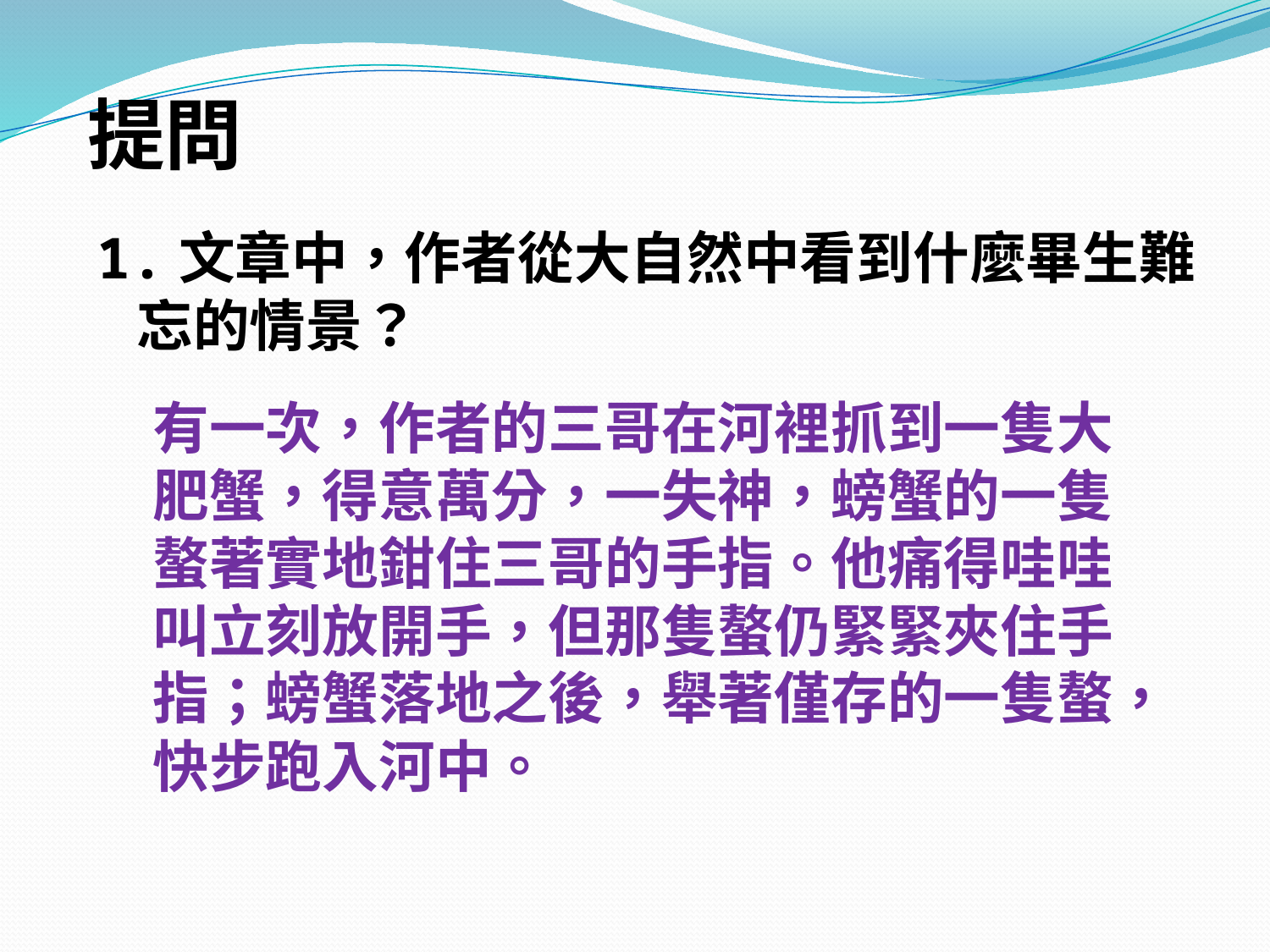

提問
1.文章中，作者從大自然中看到什麼畢生難
  忘的情景？
有一次，作者的三哥在河裡抓到一隻大肥蟹，得意萬分，一失神，螃蟹的一隻螯著實地鉗住三哥的手指。他痛得哇哇叫立刻放開手，但那隻螯仍緊緊夾住手指；螃蟹落地之後，舉著僅存的一隻螯，快步跑入河中。